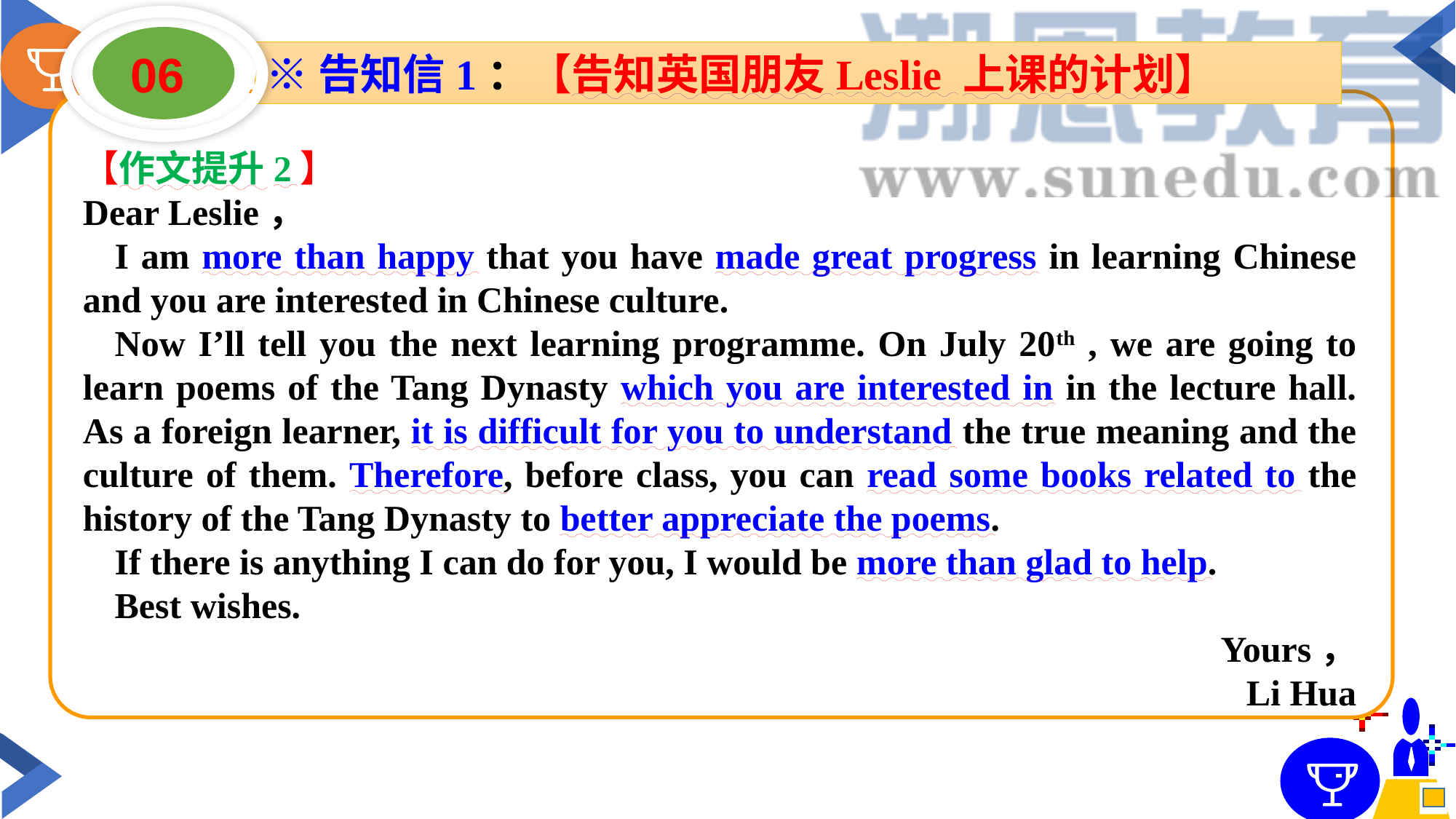

06
※告知信1：【告知英国朋友Leslie 上课的计划】
【作文提升2】
Dear Leslie，
I am more than happy that you have made great progress in learning Chinese and you are interested in Chinese culture.
Now I’ll tell you the next learning programme. On July 20th , we are going to learn poems of the Tang Dynasty which you are interested in in the lecture hall. As a foreign learner, it is difficult for you to understand the true meaning and the culture of them. Therefore, before class, you can read some books related to the history of the Tang Dynasty to better appreciate the poems.
If there is anything I can do for you, I would be more than glad to help.
Best wishes.
Yours，
Li Hua